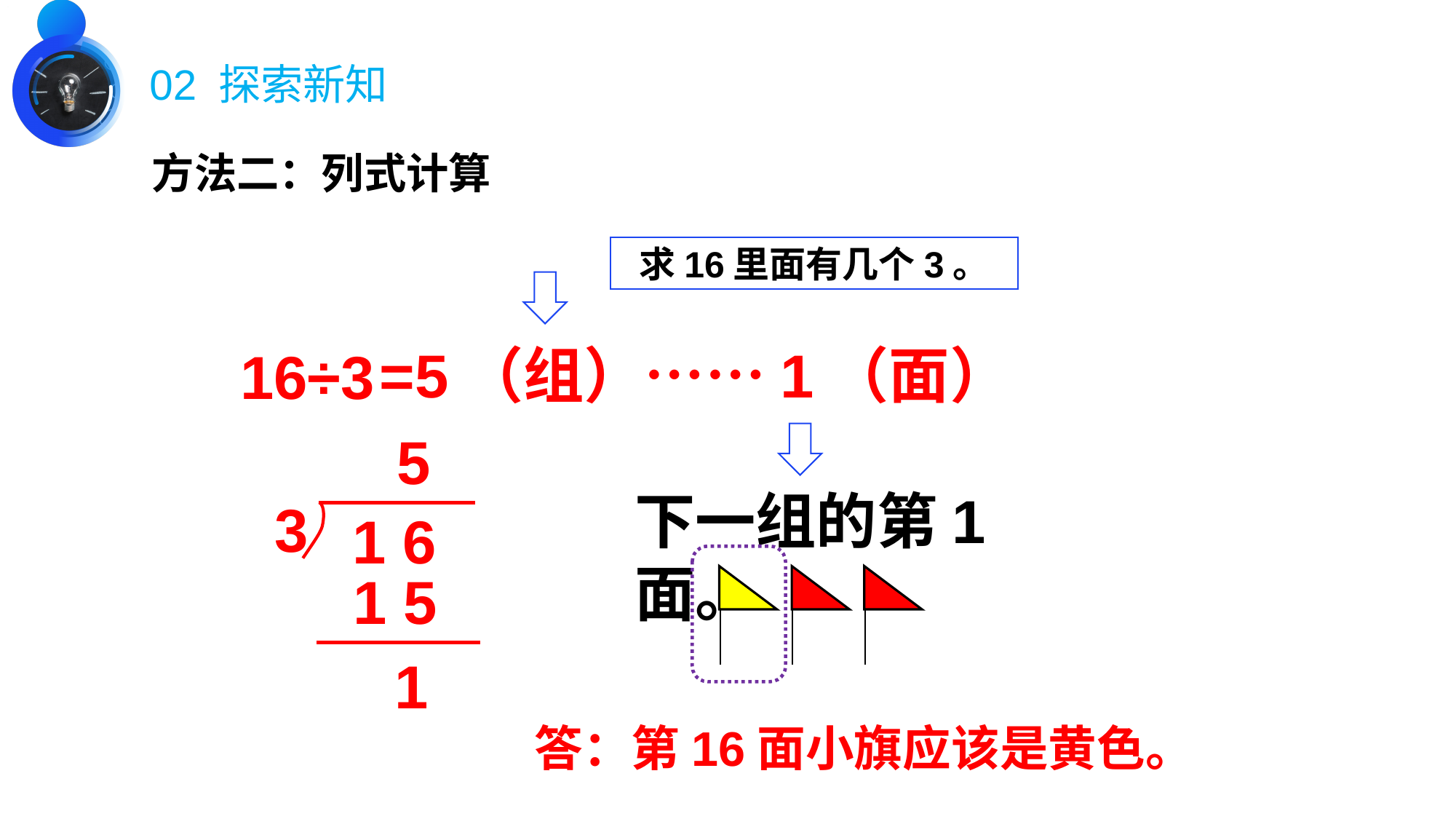

02
探索新知
方法二：列式计算
求16里面有几个3。

=5（组）……1（面）
16÷3
5

下一组的第1面。
3

1 6

1 5

 1
答：第16面小旗应该是黄色。